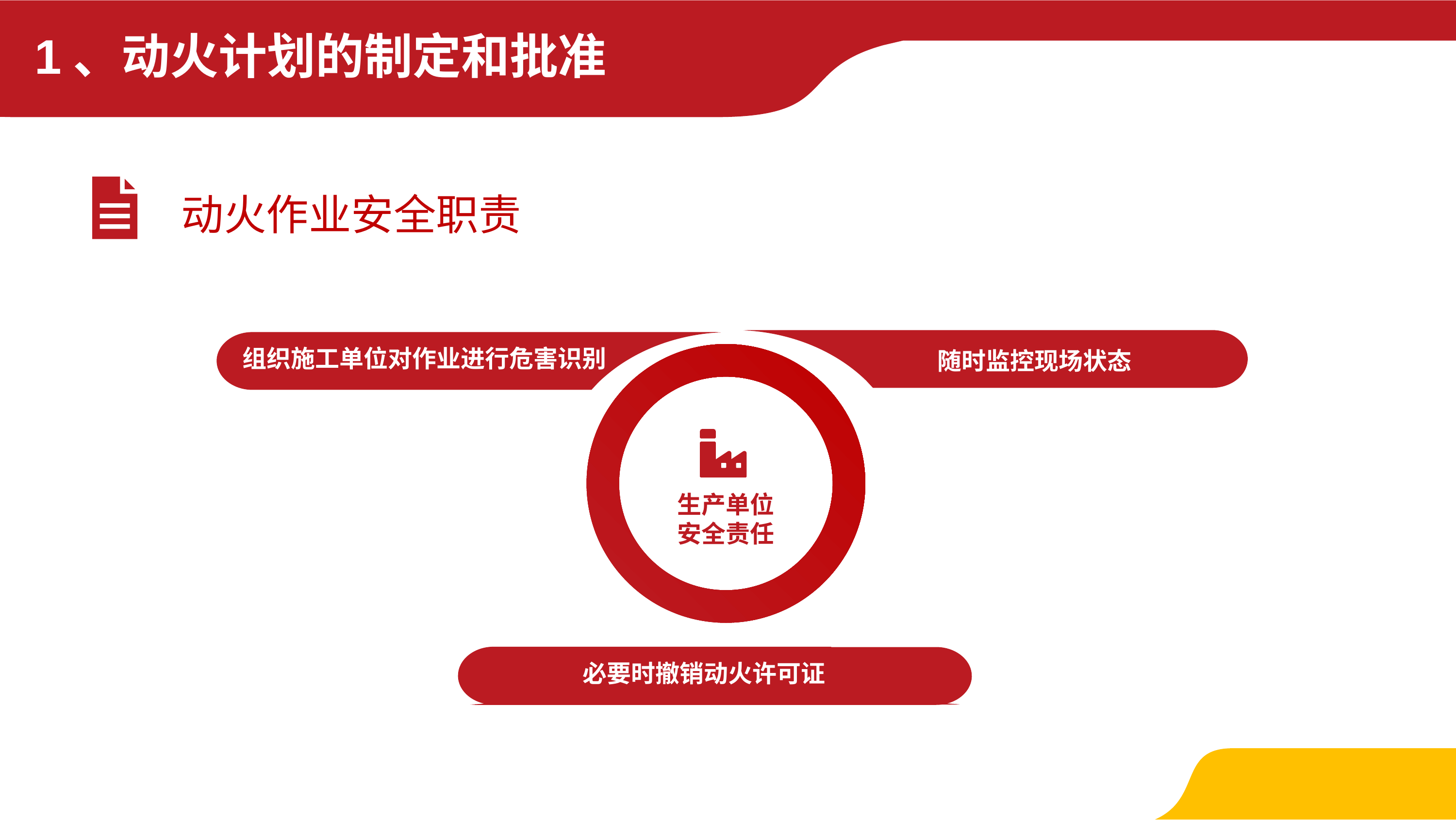

1、动火计划的制定和批准

动火作业安全职责

组织施工单位对作业进行危害识别
随时监控现场状态

组织施工单位对作业进行危害识别

生产单位
安全责任

必要时撤销动火许可证